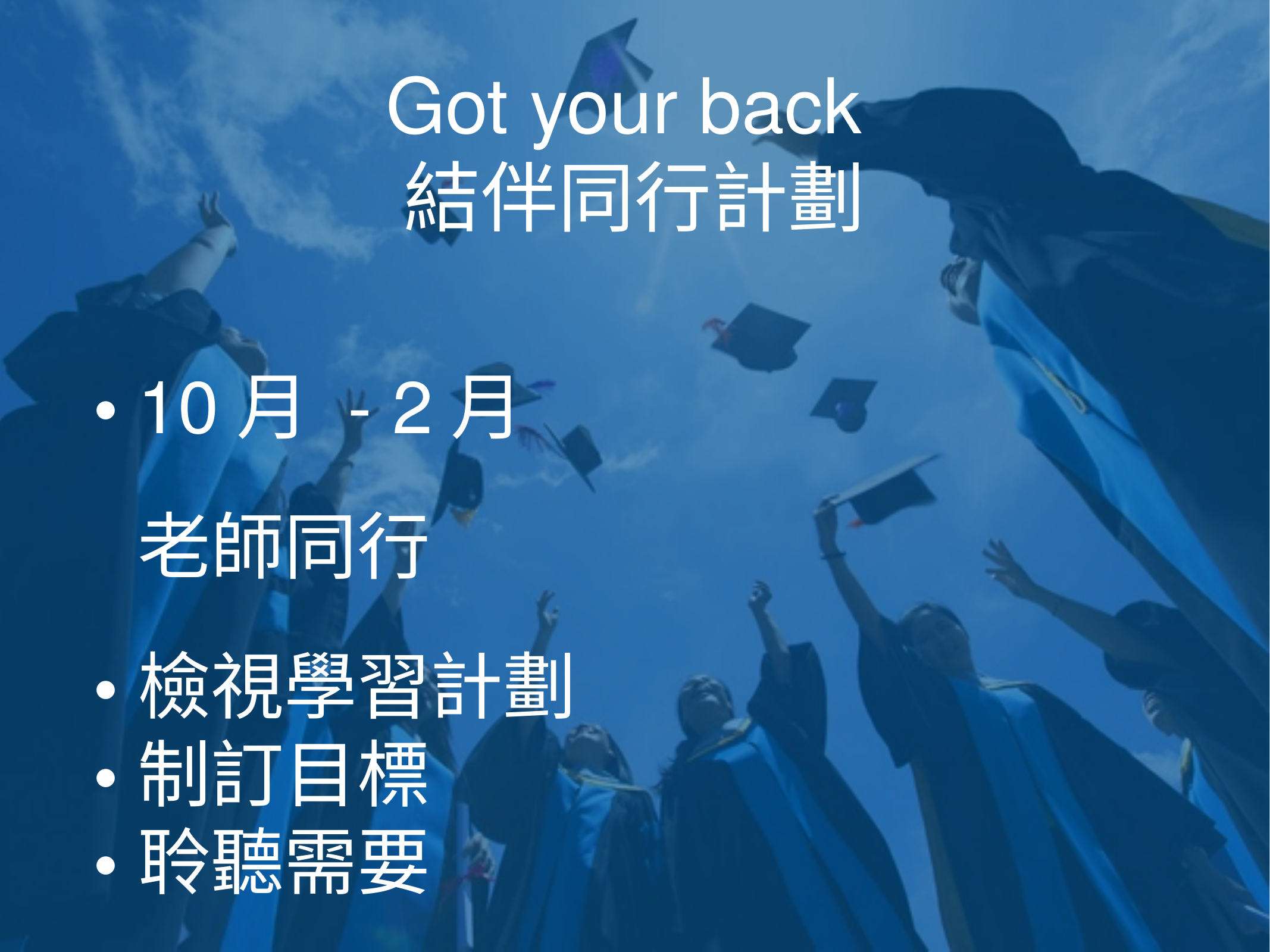

# Got your back
結伴同行計劃

10月 - 2月
老師同行
檢視學習計劃
制訂目標
聆聽需要